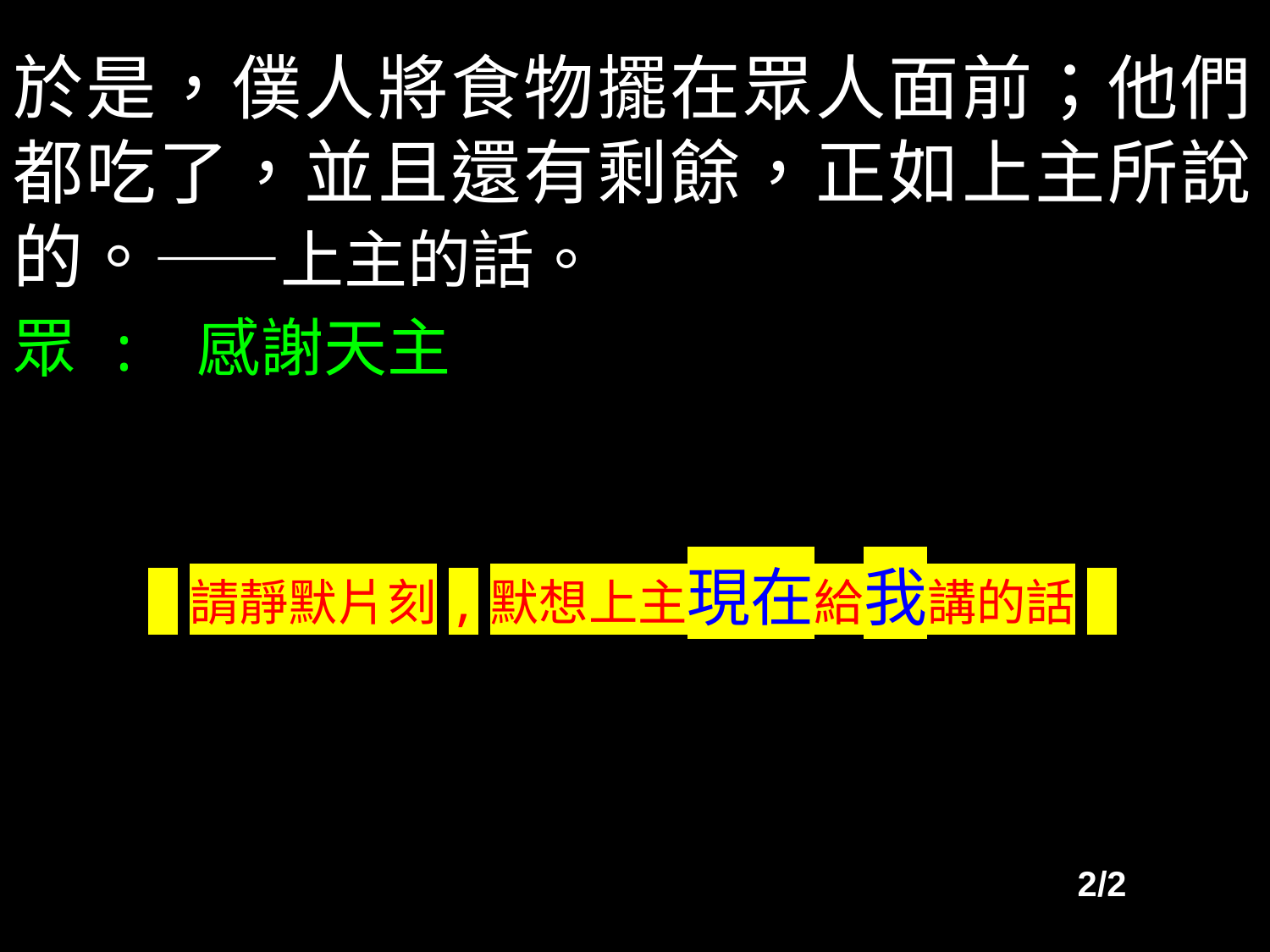

於是，僕人將食物擺在眾人面前；他們都吃了，並且還有剩餘，正如上主所說的。——上主的話。
眾 : 感謝天主

l請靜默片刻,默想上主現在給我講的話l

2/2